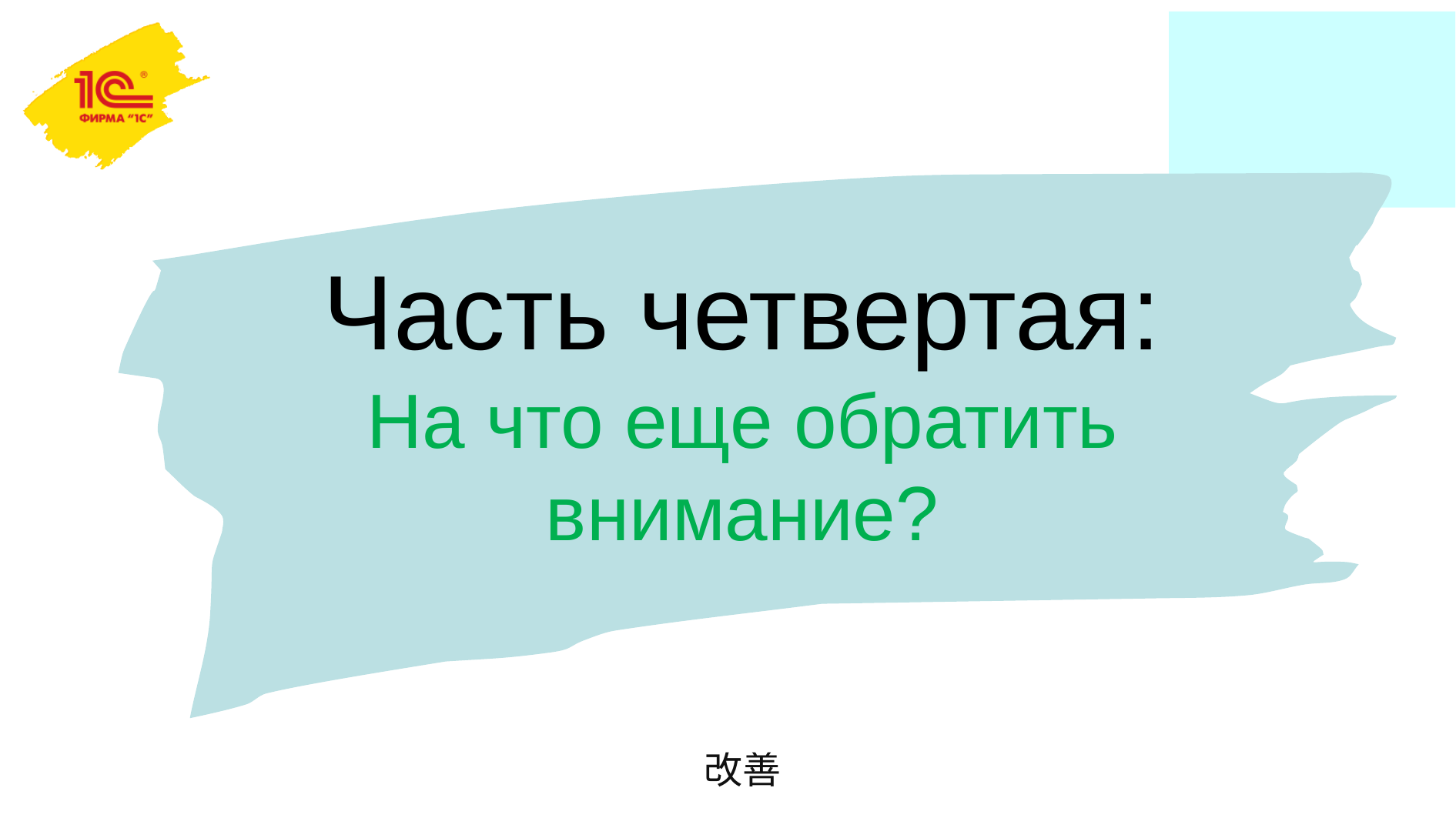

# Часть четвертая: На что еще обратить внимание?

Кайдзен
改善